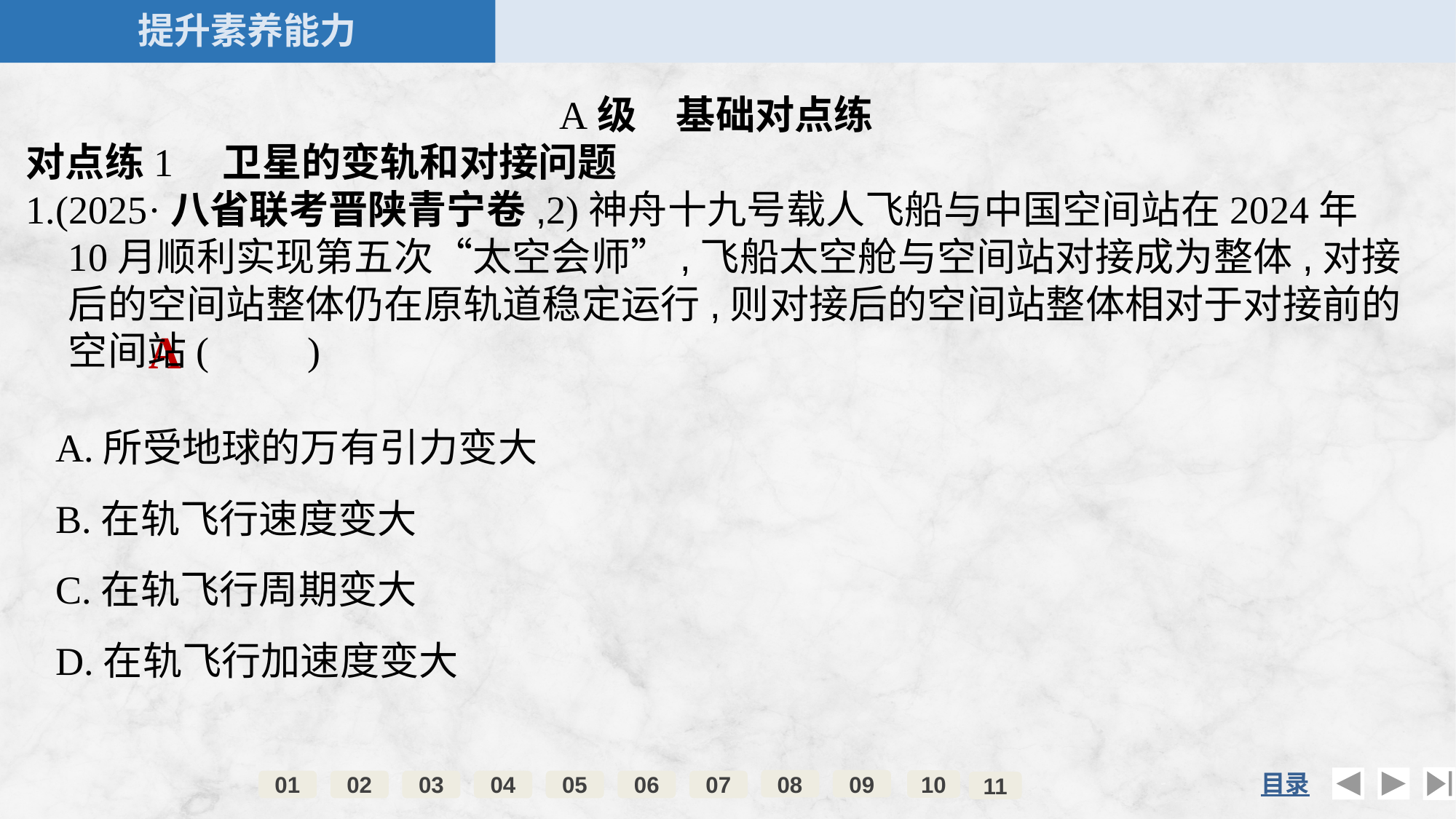

A级　基础对点练
对点练1　卫星的变轨和对接问题
1.(2025·八省联考晋陕青宁卷,2)神舟十九号载人飞船与中国空间站在2024年10月顺利实现第五次“太空会师”,飞船太空舱与空间站对接成为整体,对接后的空间站整体仍在原轨道稳定运行,则对接后的空间站整体相对于对接前的空间站(　　)
A
A.所受地球的万有引力变大
B.在轨飞行速度变大
C.在轨飞行周期变大
D.在轨飞行加速度变大